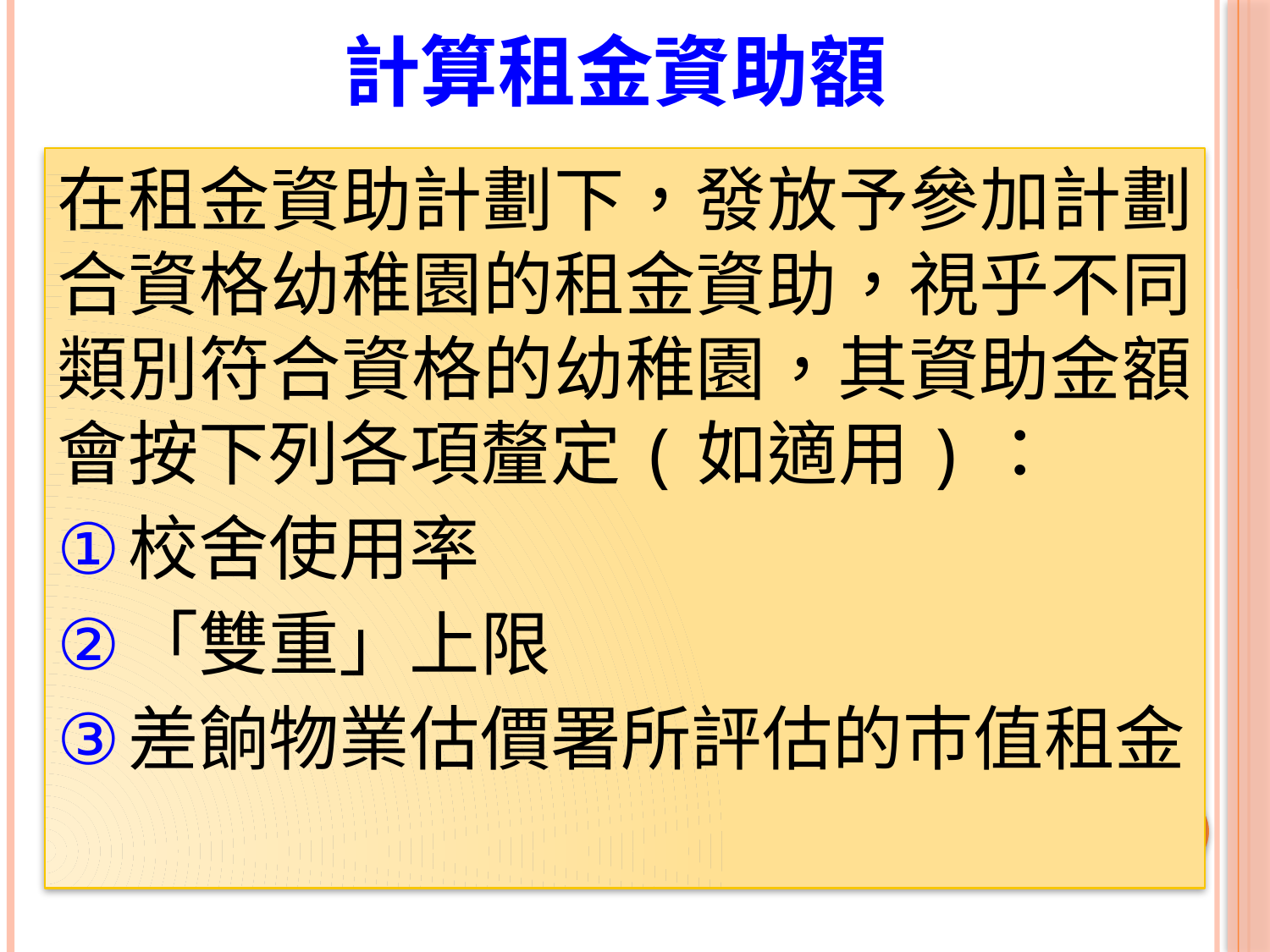

計算租金資助額
在租金資助計劃下，發放予參加計劃合資格幼稚園的租金資助，視乎不同類別符合資格的幼稚園，其資助金額會按下列各項釐定(如適用)：
校舍使用率
「雙重」上限
差餉物業估價署所評估的巿值租金